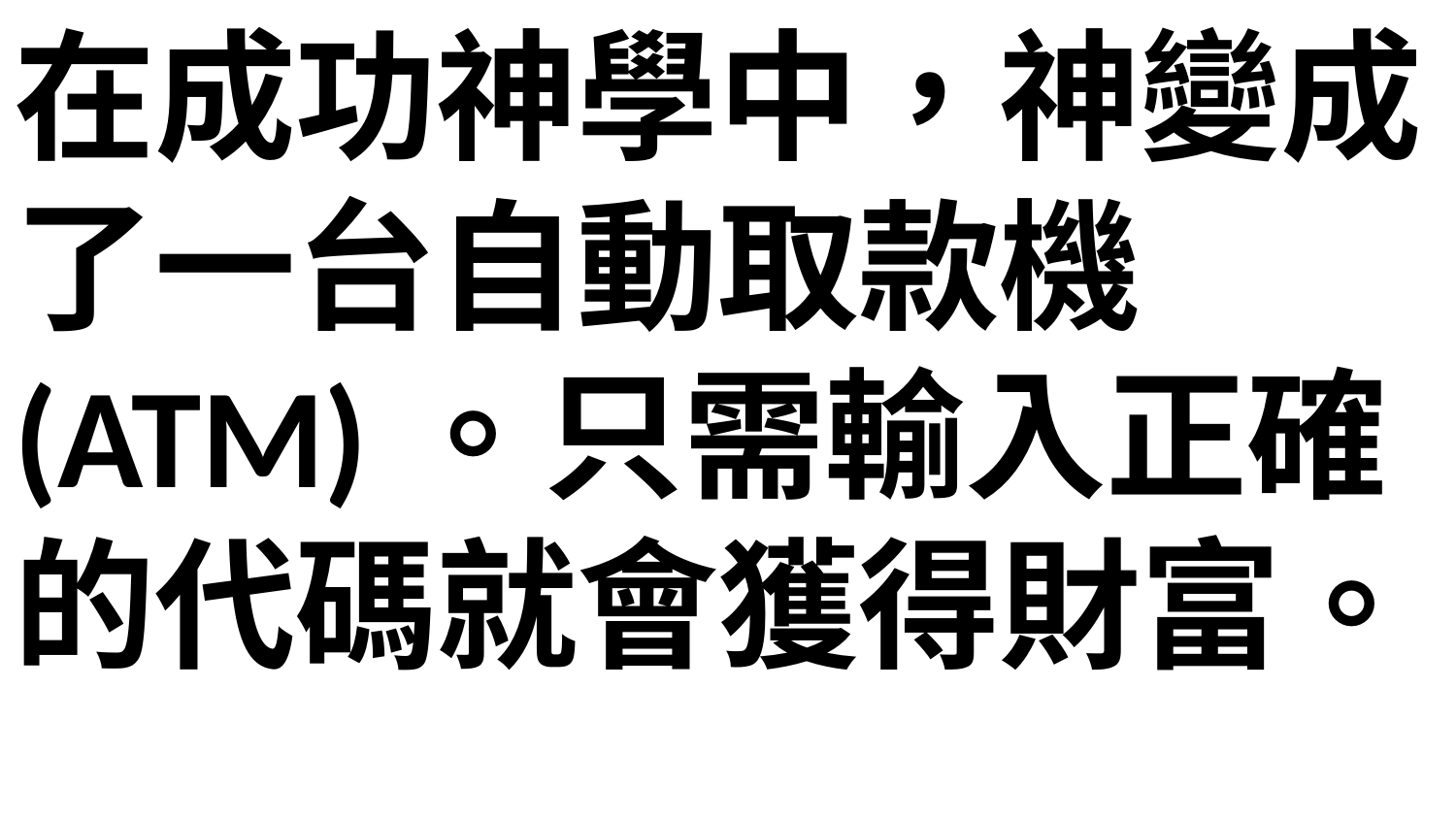

在成功神學中，神變成了一台自動取款機 (ATM)。只需輸入正確的代碼就會獲得財富。